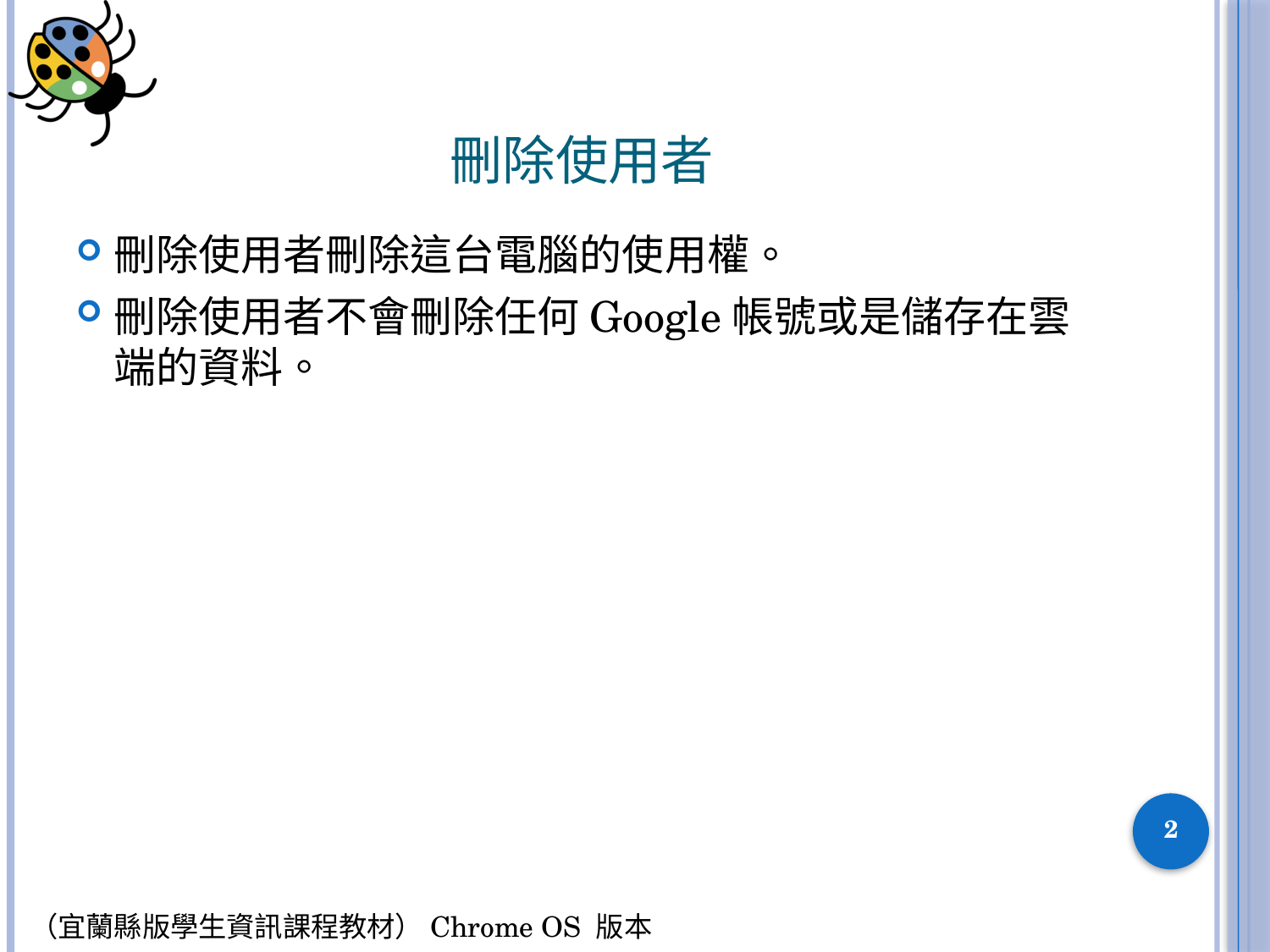

# 刪除使用者
刪除使用者刪除這台電腦的使用權。
刪除使用者不會刪除任何Google帳號或是儲存在雲端的資料。
2